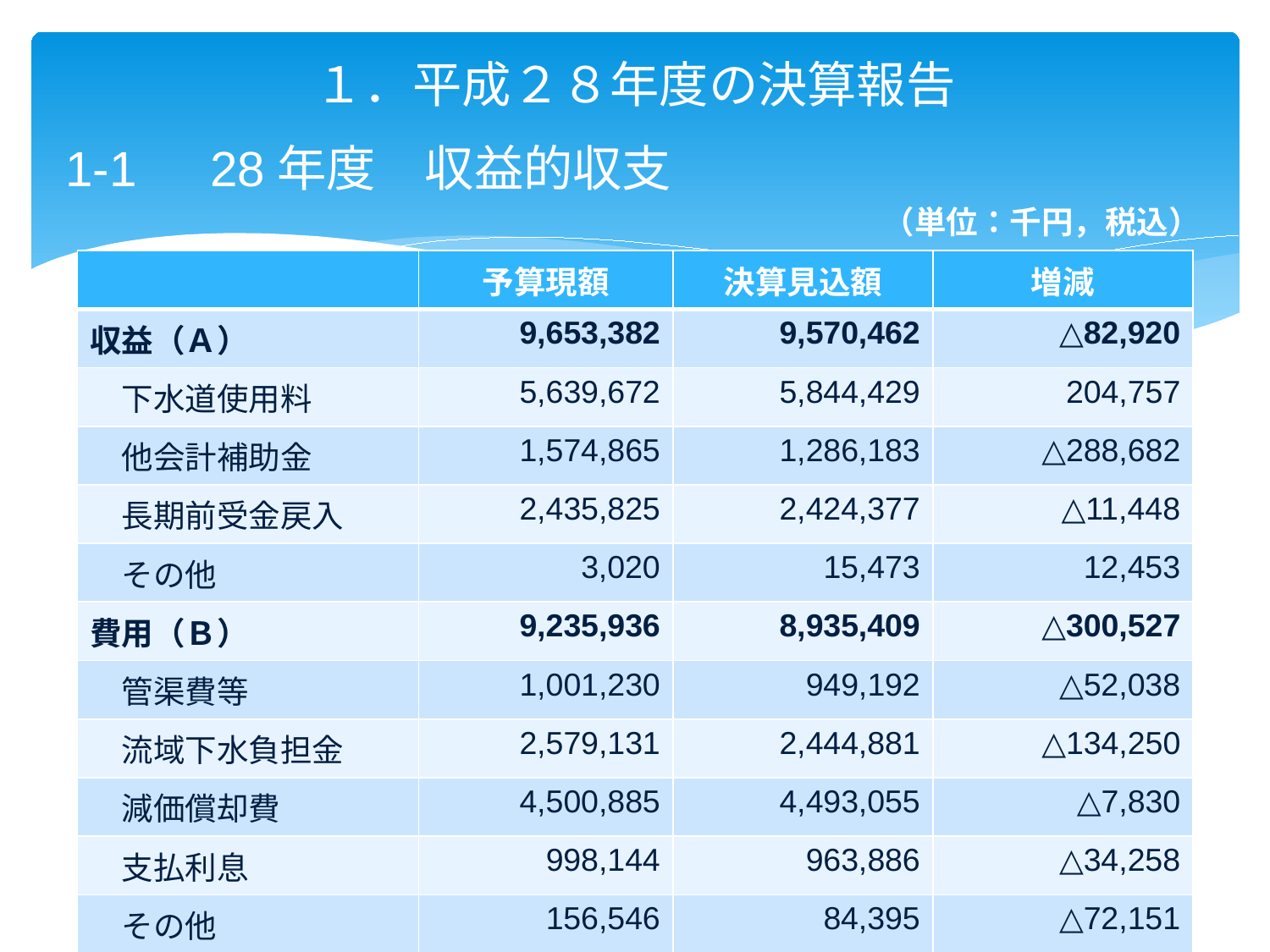

１．平成２８年度の決算報告
1-1　28年度　収益的収支
　　　（単位：千円，税込）
|  | 予算現額 | 決算見込額 | 増減 |
| --- | --- | --- | --- |
| 収益（Ａ） | 9,653,382 | 9,570,462 | △82,920 |
| 下水道使用料 | 5,639,672 | 5,844,429 | 204,757 |
| 他会計補助金 | 1,574,865 | 1,286,183 | △288,682 |
| 長期前受金戻入 | 2,435,825 | 2,424,377 | △11,448 |
| その他 | 3,020 | 15,473 | 12,453 |
| 費用（Ｂ） | 9,235,936 | 8,935,409 | △300,527 |
| 管渠費等 | 1,001,230 | 949,192 | △52,038 |
| 流域下水負担金 | 2,579,131 | 2,444,881 | △134,250 |
| 減価償却費 | 4,500,885 | 4,493,055 | △7,830 |
| 支払利息 | 998,144 | 963,886 | △34,258 |
| その他 | 156,546 | 84,395 | △72,151 |
| （Ａ）－（Ｂ） | 417,446 | 635,053 | 217,607 |
4